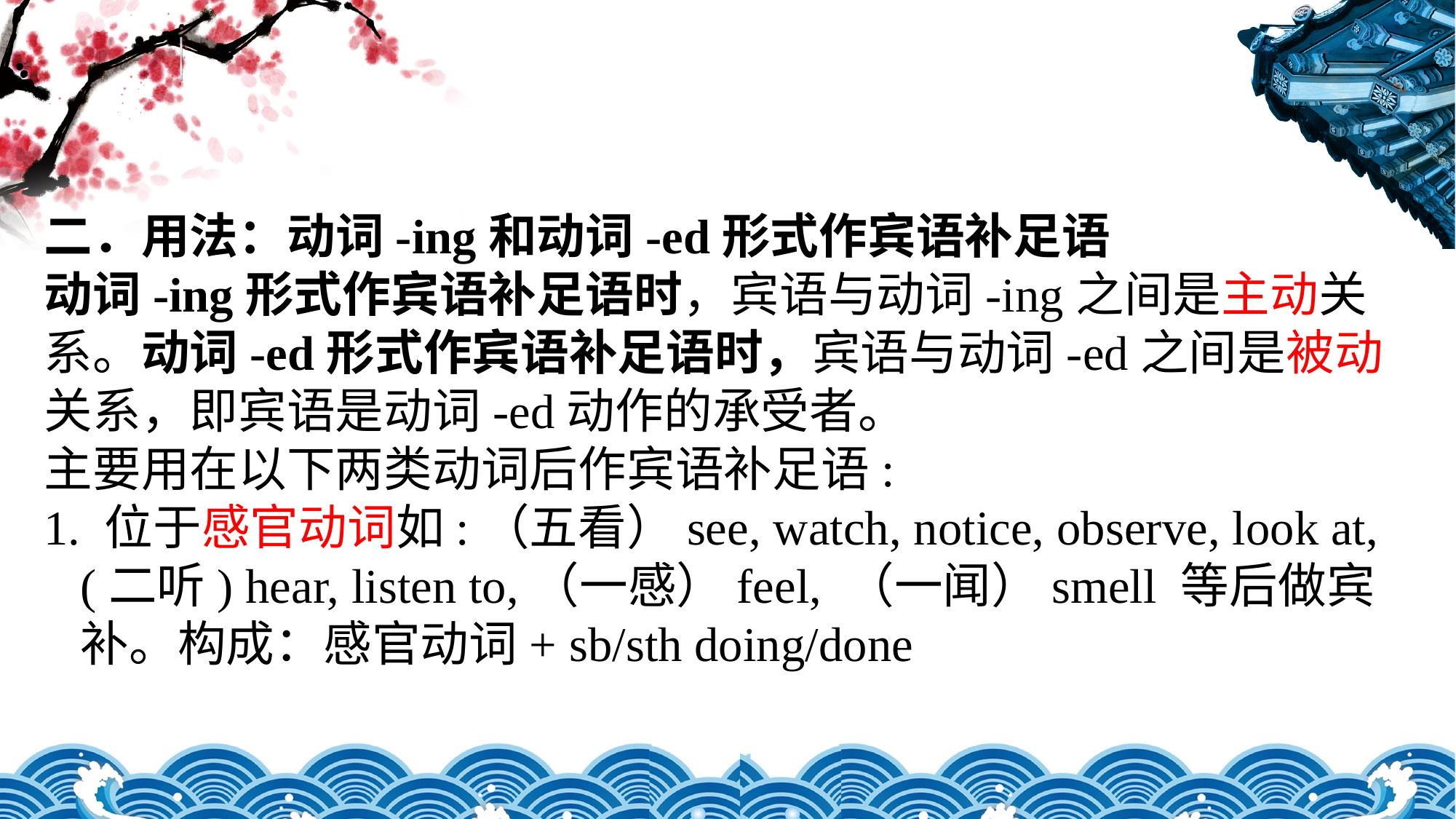

二．用法：动词-ing和动词-ed形式作宾语补足语动词-ing形式作宾语补足语时，宾语与动词-ing之间是主动关系。动词-ed形式作宾语补足语时，宾语与动词-ed之间是被动关系，即宾语是动词-ed动作的承受者。主要用在以下两类动词后作宾语补足语:1. 位于感官动词如:（五看）see, watch, notice, observe, look at, (二听) hear, listen to,（一感）feel, （一闻）smell 等后做宾补。构成：感官动词+ sb/sth doing/done